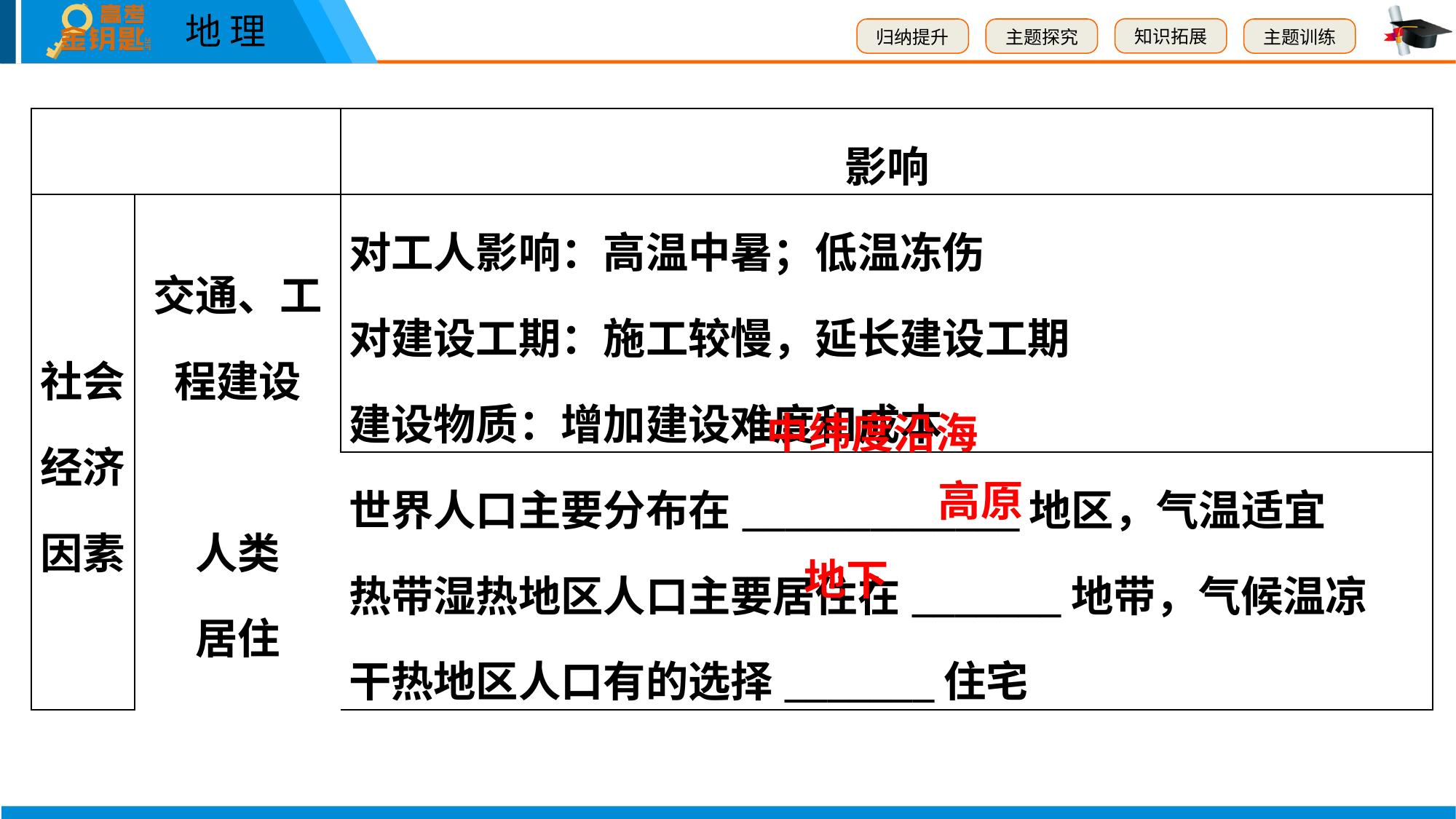

|  |  | 影响 |
| --- | --- | --- |
| 社会 经济 因素 | 交通、工程建设 | 对工人影响：高温中暑；低温冻伤 对建设工期：施工较慢，延长建设工期 建设物质：增加建设难度和成本 |
|  | 人类 居住 | 世界人口主要分布在\_\_\_\_\_\_\_\_\_\_\_\_\_地区，气温适宜 热带湿热地区人口主要居住在\_\_\_\_\_\_\_地带，气候温凉 干热地区人口有的选择\_\_\_\_\_\_\_住宅 |
中纬度沿海
高原
地下